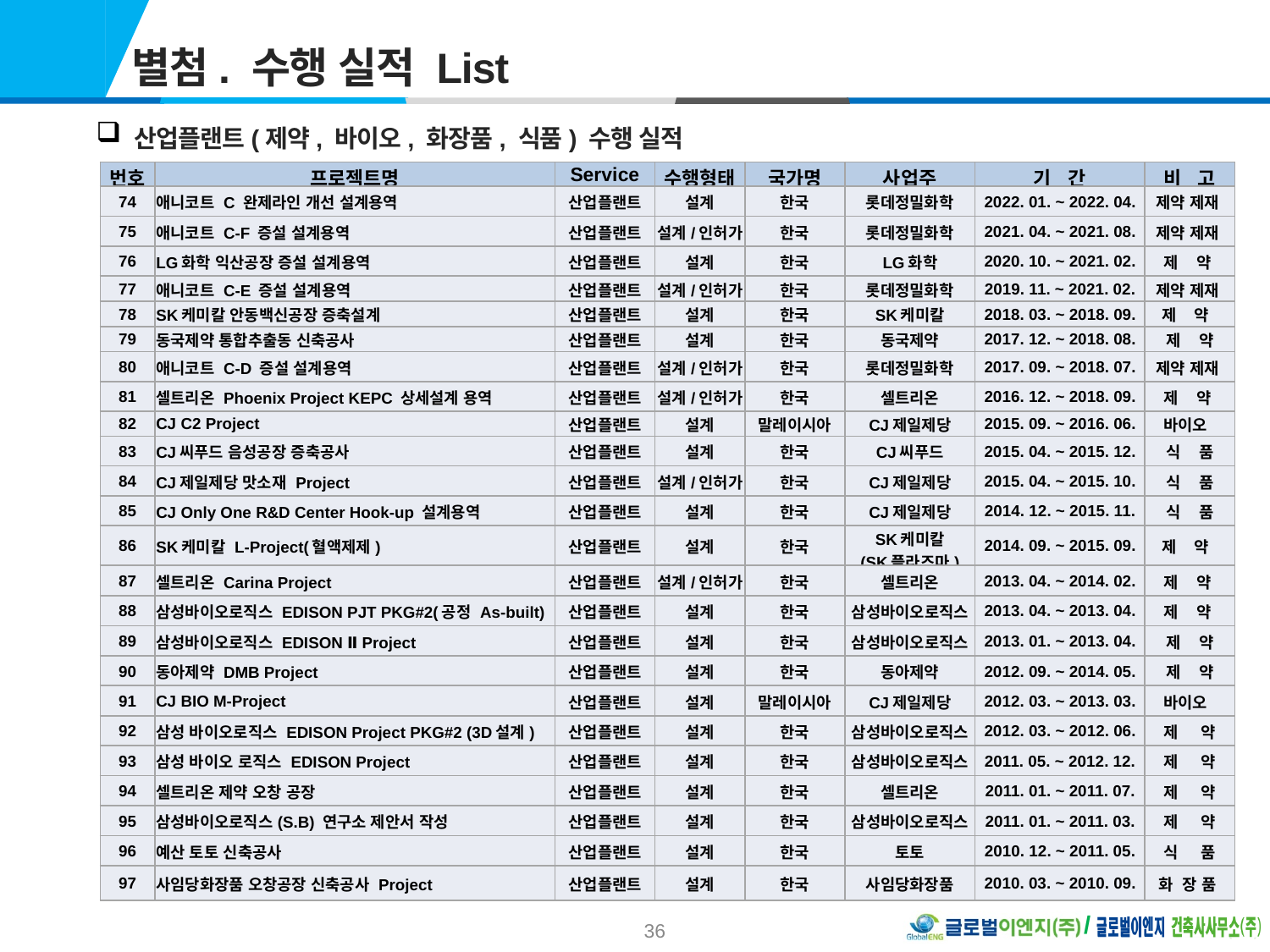

별첨. 수행 실적 List
 산업플랜트(제약, 바이오, 화장품, 식품) 수행 실적
| 번호 | 프로젝트명 | Service | 수행형태 | 국가명 | 사업주 | 기 간 | 비 고 |
| --- | --- | --- | --- | --- | --- | --- | --- |
| 74 | 애니코트 C 완제라인 개선 설계용역 | 산업플랜트 | 설계 | 한국 | 롯데정밀화학 | 2022. 01. ~ 2022. 04. | 제약 제재 |
| 75 | 애니코트 C-F 증설 설계용역 | 산업플랜트 | 설계/인허가 | 한국 | 롯데정밀화학 | 2021. 04. ~ 2021. 08. | 제약 제재 |
| 76 | LG화학 익산공장 증설 설계용역 | 산업플랜트 | 설계 | 한국 | LG화학 | 2020. 10. ~ 2021. 02. | 제 약 |
| 77 | 애니코트 C-E 증설 설계용역 | 산업플랜트 | 설계/인허가 | 한국 | 롯데정밀화학 | 2019. 11. ~ 2021. 02. | 제약 제재 |
| 78 | SK케미칼 안동백신공장 증축설계 | 산업플랜트 | 설계 | 한국 | SK케미칼 | 2018. 03. ~ 2018. 09. | 제 약 |
| 79 | 동국제약 통합추출동 신축공사 | 산업플랜트 | 설계 | 한국 | 동국제약 | 2017. 12. ~ 2018. 08. | 제 약 |
| 80 | 애니코트 C-D 증설 설계용역 | 산업플랜트 | 설계/인허가 | 한국 | 롯데정밀화학 | 2017. 09. ~ 2018. 07. | 제약 제재 |
| 81 | 셀트리온 Phoenix Project KEPC 상세설계 용역 | 산업플랜트 | 설계/인허가 | 한국 | 셀트리온 | 2016. 12. ~ 2018. 09. | 제 약 |
| 82 | CJ C2 Project | 산업플랜트 | 설계 | 말레이시아 | CJ제일제당 | 2015. 09. ~ 2016. 06. | 바이오 |
| 83 | CJ씨푸드 음성공장 증축공사 | 산업플랜트 | 설계 | 한국 | CJ씨푸드 | 2015. 04. ~ 2015. 12. | 식 품 |
| 84 | CJ제일제당 맛소재 Project | 산업플랜트 | 설계/인허가 | 한국 | CJ제일제당 | 2015. 04. ~ 2015. 10. | 식 품 |
| 85 | CJ Only One R&D Center Hook-up 설계용역 | 산업플랜트 | 설계 | 한국 | CJ제일제당 | 2014. 12. ~ 2015. 11. | 식 품 |
| 86 | SK케미칼 L-Project(혈액제제) | 산업플랜트 | 설계 | 한국 | SK케미칼 (SK플라즈마) | 2014. 09. ~ 2015. 09. | 제 약 |
| 87 | 셀트리온 Carina Project | 산업플랜트 | 설계/인허가 | 한국 | 셀트리온 | 2013. 04. ~ 2014. 02. | 제 약 |
| 88 | 삼성바이오로직스 EDISON PJT PKG#2(공정 As-built) | 산업플랜트 | 설계 | 한국 | 삼성바이오로직스 | 2013. 04. ~ 2013. 04. | 제 약 |
| 89 | 삼성바이오로직스 EDISON Ⅱ Project | 산업플랜트 | 설계 | 한국 | 삼성바이오로직스 | 2013. 01. ~ 2013. 04. | 제 약 |
| 90 | 동아제약 DMB Project | 산업플랜트 | 설계 | 한국 | 동아제약 | 2012. 09. ~ 2014. 05. | 제 약 |
| 91 | CJ BIO M-Project | 산업플랜트 | 설계 | 말레이시아 | CJ제일제당 | 2012. 03. ~ 2013. 03. | 바이오 |
| 92 | 삼성 바이오로직스 EDISON Project PKG#2 (3D설계) | 산업플랜트 | 설계 | 한국 | 삼성바이오로직스 | 2012. 03. ~ 2012. 06. | 제 약 |
| 93 | 삼성 바이오 로직스 EDISON Project | 산업플랜트 | 설계 | 한국 | 삼성바이오로직스 | 2011. 05. ~ 2012. 12. | 제 약 |
| 94 | 셀트리온 제약 오창 공장 | 산업플랜트 | 설계 | 한국 | 셀트리온 | 2011. 01. ~ 2011. 07. | 제 약 |
| 95 | 삼성바이오로직스(S.B) 연구소 제안서 작성 | 산업플랜트 | 설계 | 한국 | 삼성바이오로직스 | 2011. 01. ~ 2011. 03. | 제 약 |
| 96 | 예산 토토 신축공사 | 산업플랜트 | 설계 | 한국 | 토토 | 2010. 12. ~ 2011. 05. | 식 품 |
| 97 | 사임당화장품 오창공장 신축공사 Project | 산업플랜트 | 설계 | 한국 | 사임당화장품 | 2010. 03. ~ 2010. 09. | 화 장 품 |
36